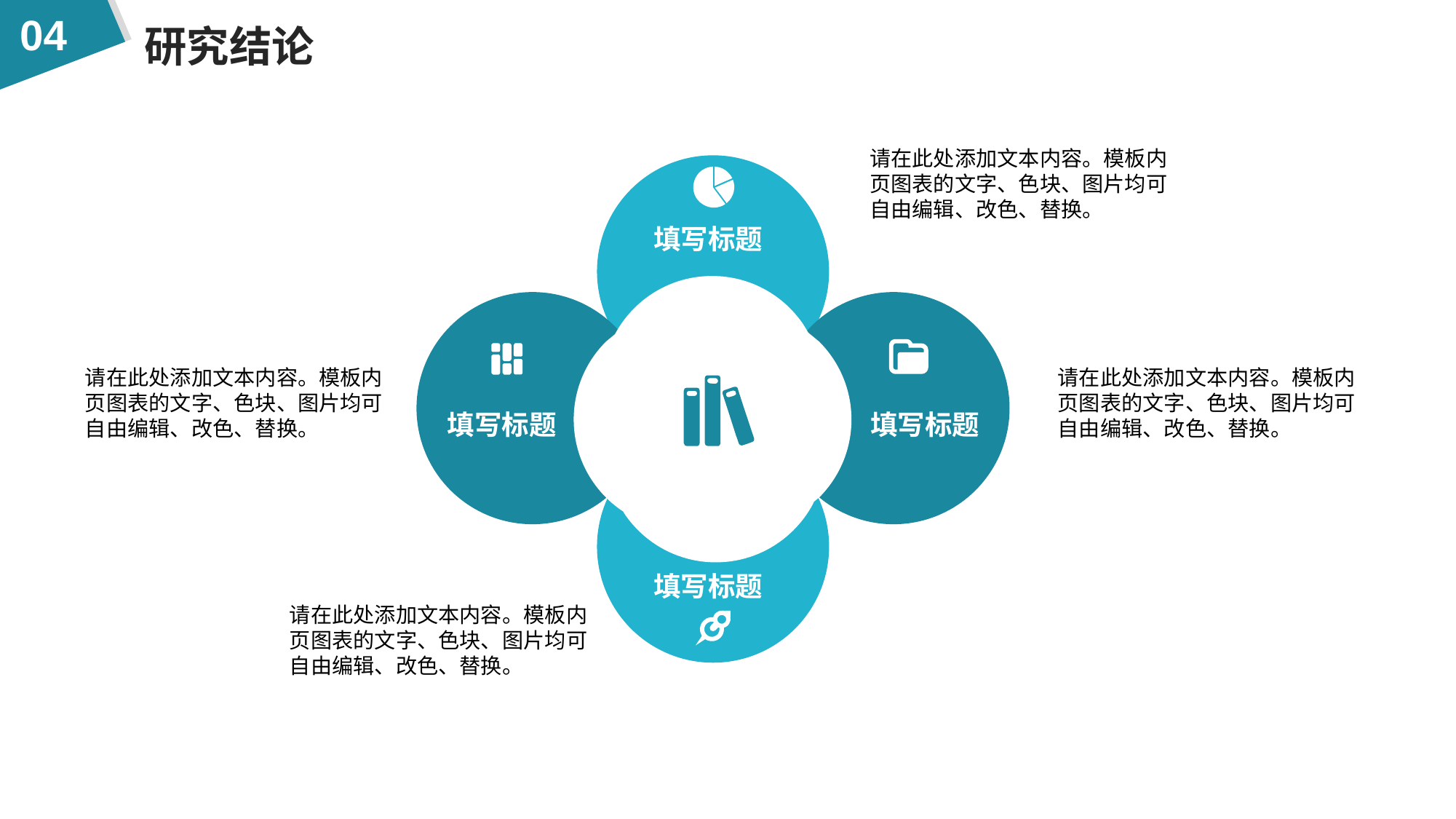

04
研究结论
请在此处添加文本内容。模板内页图表的文字、色块、图片均可自由编辑、改色、替换。

填写标题

请在此处添加文本内容。模板内页图表的文字、色块、图片均可自由编辑、改色、替换。
请在此处添加文本内容。模板内页图表的文字、色块、图片均可自由编辑、改色、替换。

填写标题
填写标题

填写标题
请在此处添加文本内容。模板内页图表的文字、色块、图片均可自由编辑、改色、替换。